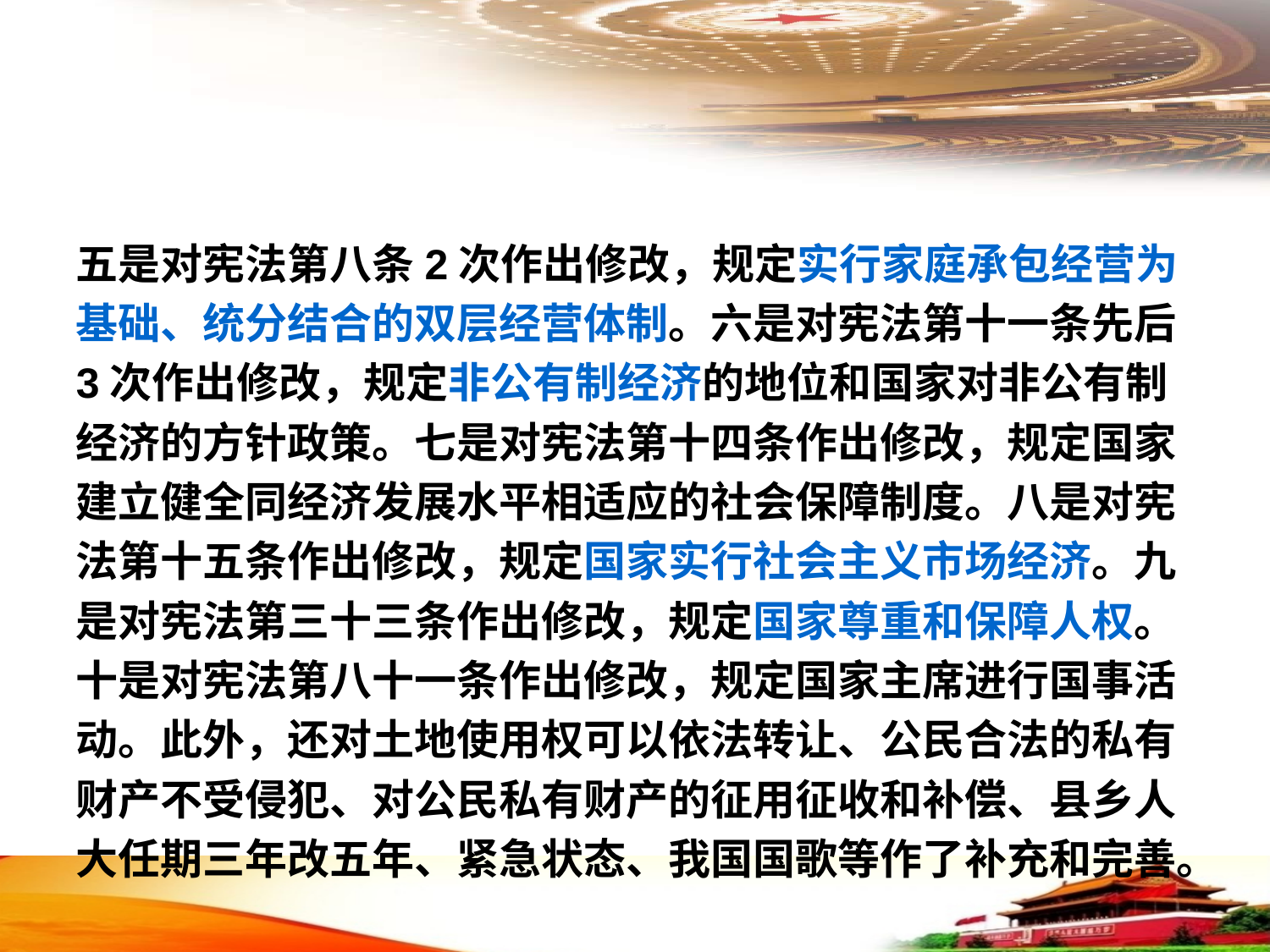

#
五是对宪法第八条2次作出修改，规定实行家庭承包经营为基础、统分结合的双层经营体制。六是对宪法第十一条先后3次作出修改，规定非公有制经济的地位和国家对非公有制经济的方针政策。七是对宪法第十四条作出修改，规定国家建立健全同经济发展水平相适应的社会保障制度。八是对宪法第十五条作出修改，规定国家实行社会主义市场经济。九是对宪法第三十三条作出修改，规定国家尊重和保障人权。十是对宪法第八十一条作出修改，规定国家主席进行国事活动。此外，还对土地使用权可以依法转让、公民合法的私有财产不受侵犯、对公民私有财产的征用征收和补偿、县乡人大任期三年改五年、紧急状态、我国国歌等作了补充和完善。